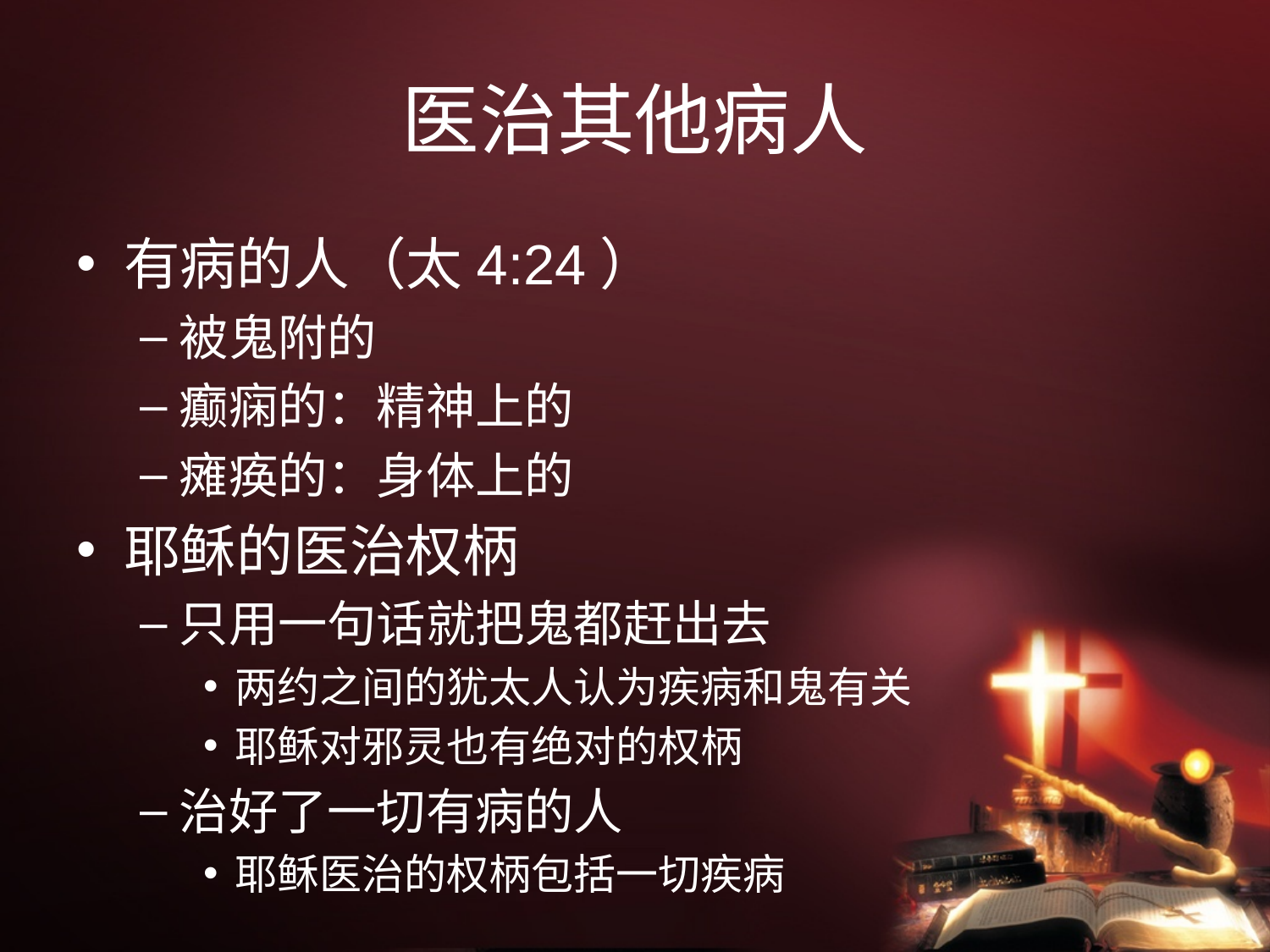

# 医治其他病人
有病的人（太4:24）
被鬼附的
癫痫的：精神上的
瘫痪的：身体上的
耶稣的医治权柄
只用一句话就把鬼都赶出去
两约之间的犹太人认为疾病和鬼有关
耶稣对邪灵也有绝对的权柄
治好了一切有病的人
耶稣医治的权柄包括一切疾病